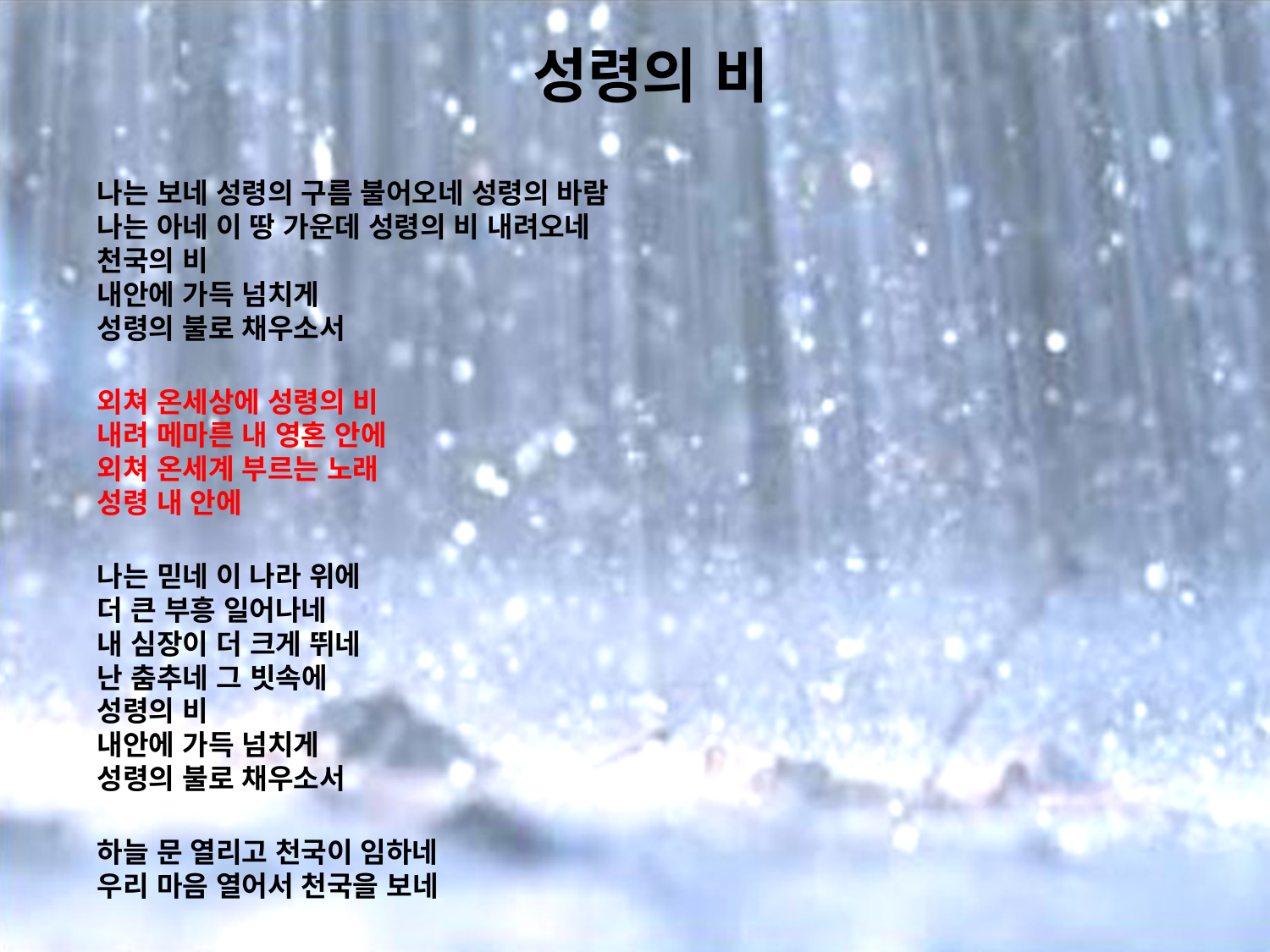

# 성령의 비
나는 보네 성령의 구름 불어오네 성령의 바람
나는 아네 이 땅 가운데 성령의 비 내려오네
천국의 비
내안에 가득 넘치게
성령의 불로 채우소서
외쳐 온세상에 성령의 비
내려 메마른 내 영혼 안에
외쳐 온세계 부르는 노래
성령 내 안에
나는 믿네 이 나라 위에
더 큰 부흥 일어나네
내 심장이 더 크게 뛰네
난 춤추네 그 빗속에
성령의 비
내안에 가득 넘치게
성령의 불로 채우소서
하늘 문 열리고 천국이 임하네
우리 마음 열어서 천국을 보네